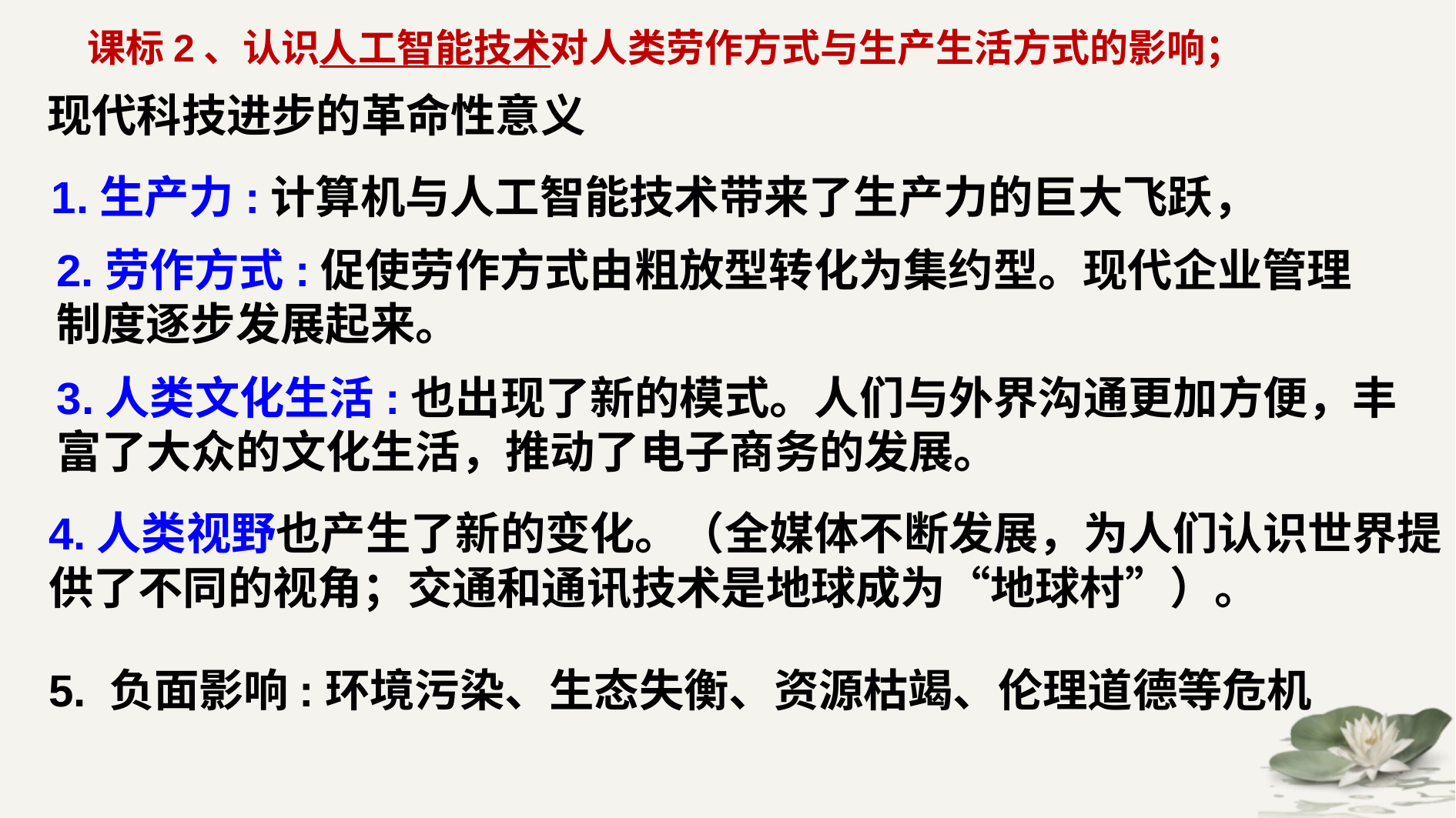

课标2、认识人工智能技术对人类劳作方式与生产生活方式的影响；
现代科技进步的革命性意义
1.生产力:计算机与人工智能技术带来了生产力的巨大飞跃，
2.劳作方式:促使劳作方式由粗放型转化为集约型。现代企业管理制度逐步发展起来。
3.人类文化生活:也出现了新的模式。人们与外界沟通更加方便，丰富了大众的文化生活，推动了电子商务的发展。
4.人类视野也产生了新的变化。（全媒体不断发展，为人们认识世界提供了不同的视角；交通和通讯技术是地球成为“地球村”）。
5. 负面影响:环境污染、生态失衡、资源枯竭、伦理道德等危机